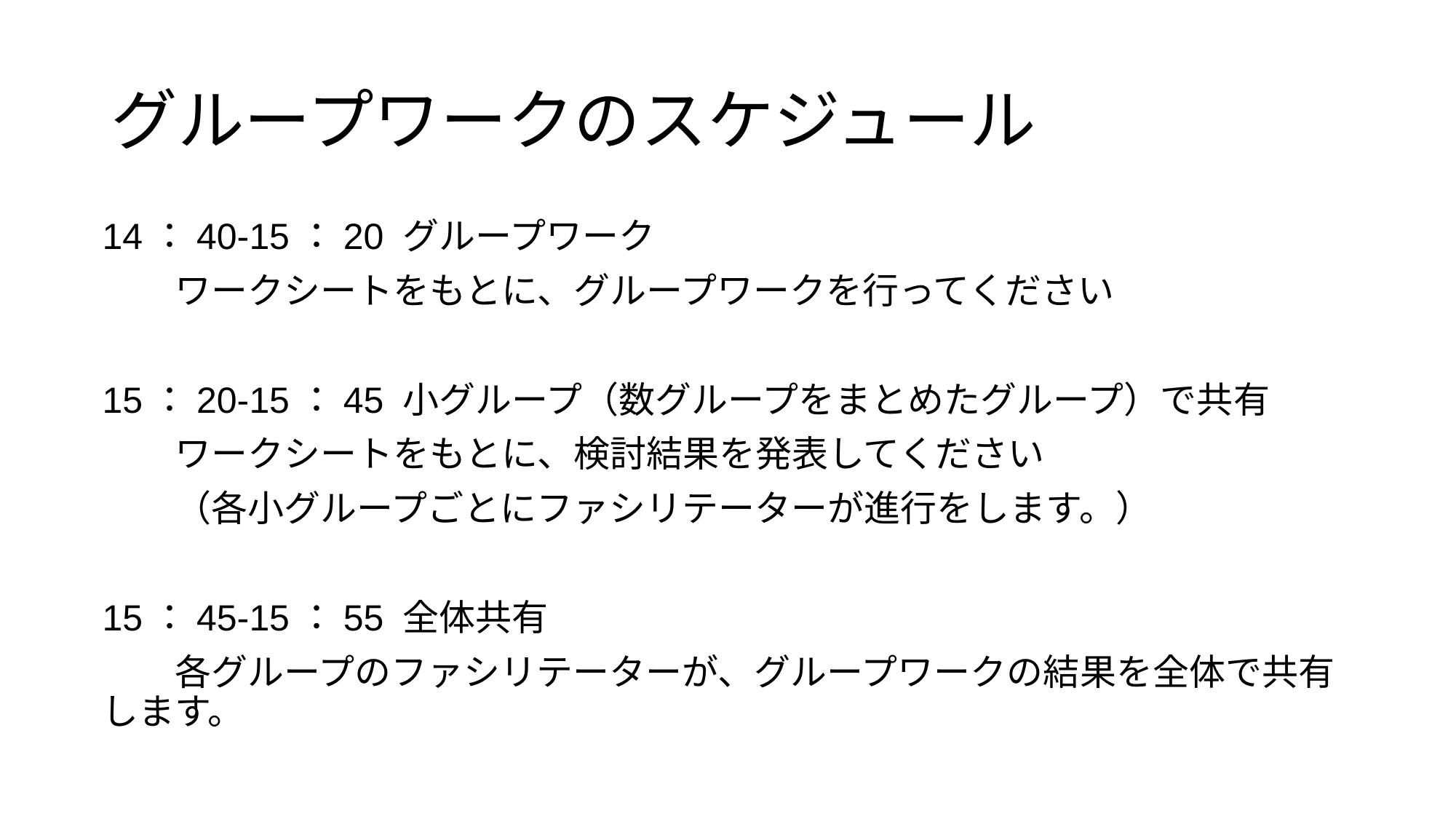

# グループワークのスケジュール
14：40-15：20 グループワーク
　　ワークシートをもとに、グループワークを行ってください

15：20-15：45 小グループ（数グループをまとめたグループ）で共有
　　ワークシートをもとに、検討結果を発表してください
　　（各小グループごとにファシリテーターが進行をします。）

15：45-15：55 全体共有
　　各グループのファシリテーターが、グループワークの結果を全体で共有します。